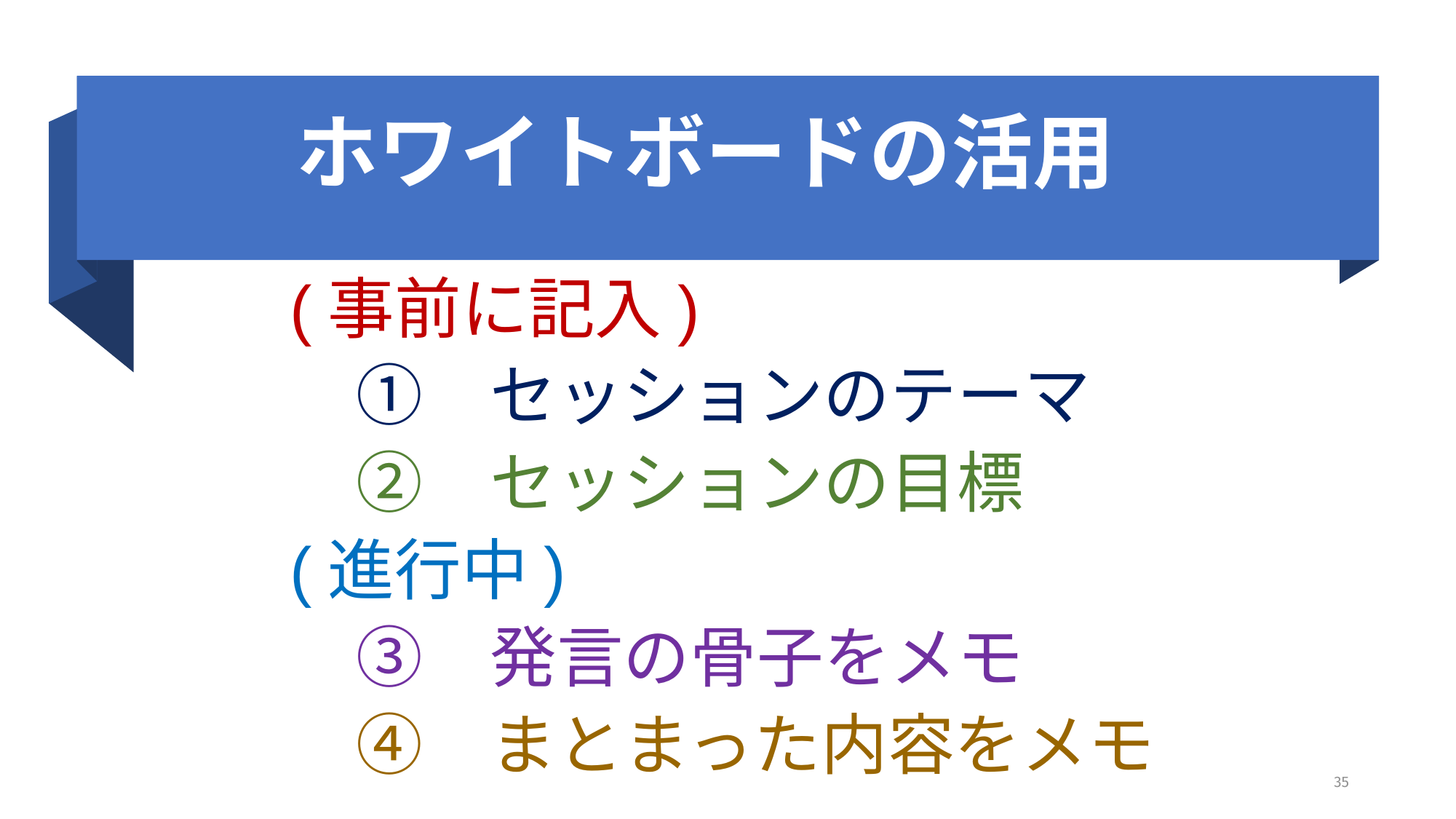

# ホワイトボードの活用

(事前に記入)
　①　セッションのテーマ
　②　セッションの目標
(進行中)
　③　発言の骨子をメモ
　④　まとまった内容をメモ

35